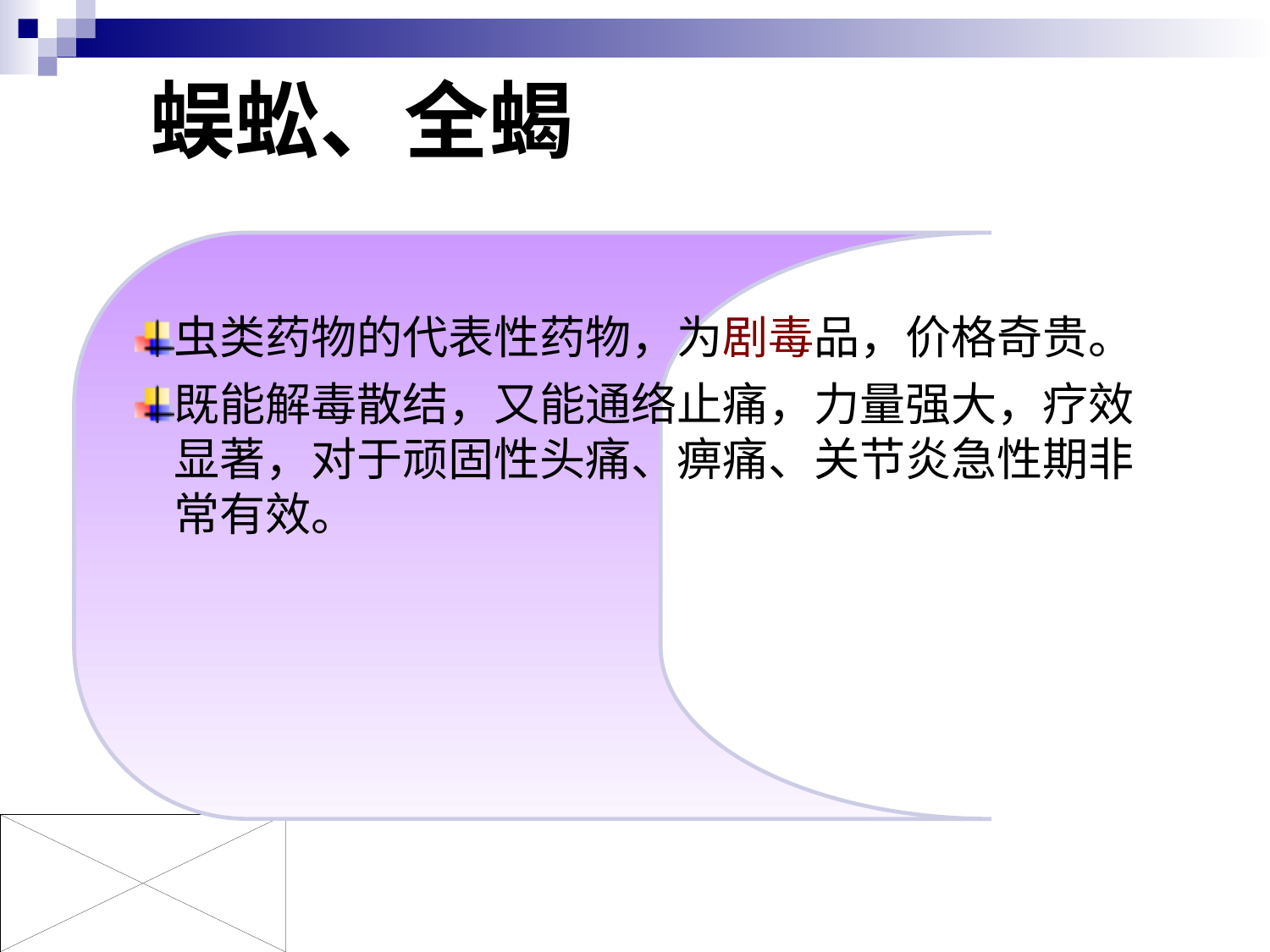

蜈蚣、全蝎

# 虫类药物的代表性药物，为剧毒品，价格奇贵。
既能解毒散结，又能通络止痛，力量强大，疗效显著，对于顽固性头痛、痹痛、关节炎急性期非常有效。